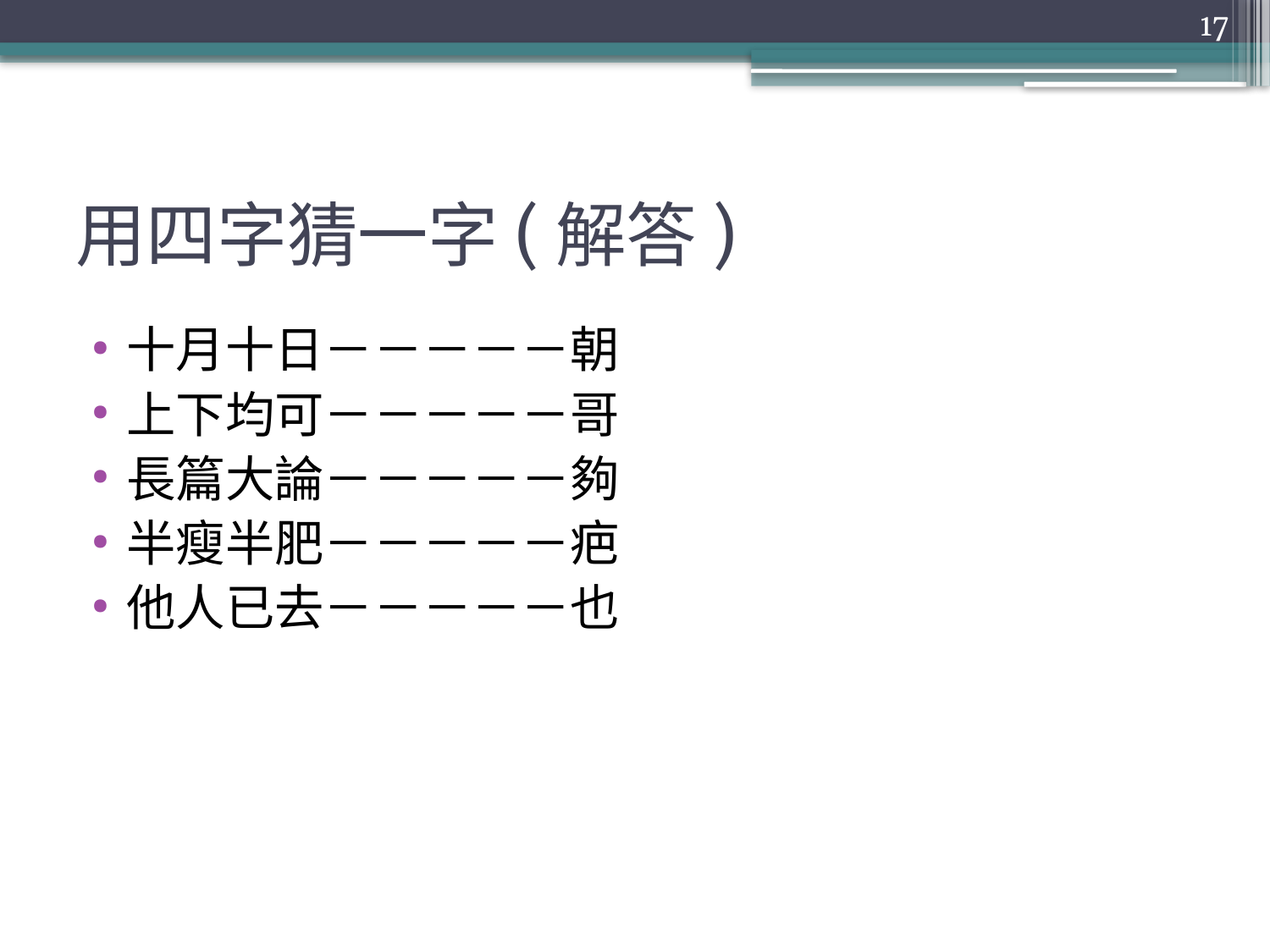

17

# 用四字猜一字(解答)
十月十日－－－－－朝
上下均可－－－－－哥
長篇大論－－－－－夠
半瘦半肥－－－－－疤
他人已去－－－－－也